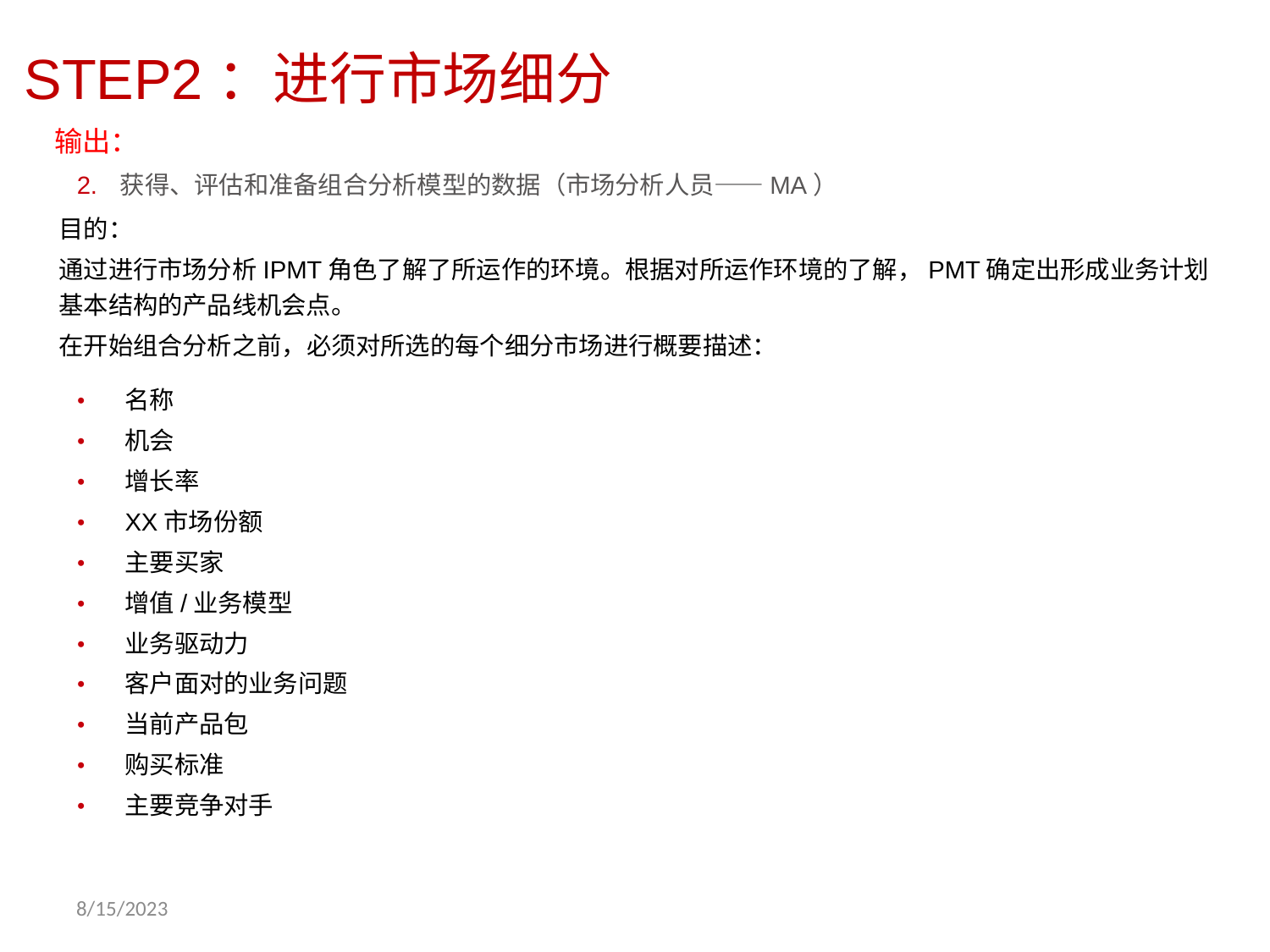

STEP2：进行市场细分
	输出：
2.
获得、评估和准备组合分析模型的数据（市场分析人员——MA）
目的：
通过进行市场分析IPMT角色了解了所运作的环境。根据对所运作环境的了解，PMT确定出形成业务计划
基本结构的产品线机会点。
在开始组合分析之前，必须对所选的每个细分市场进行概要描述：
名称
机会
增长率
XX市场份额
主要买家
增值/业务模型
业务驱动力
客户面对的业务问题
当前产品包
购买标准
主要竞争对手
•
•
•
•
•
•
•
•
•
•
•
8/15/2023